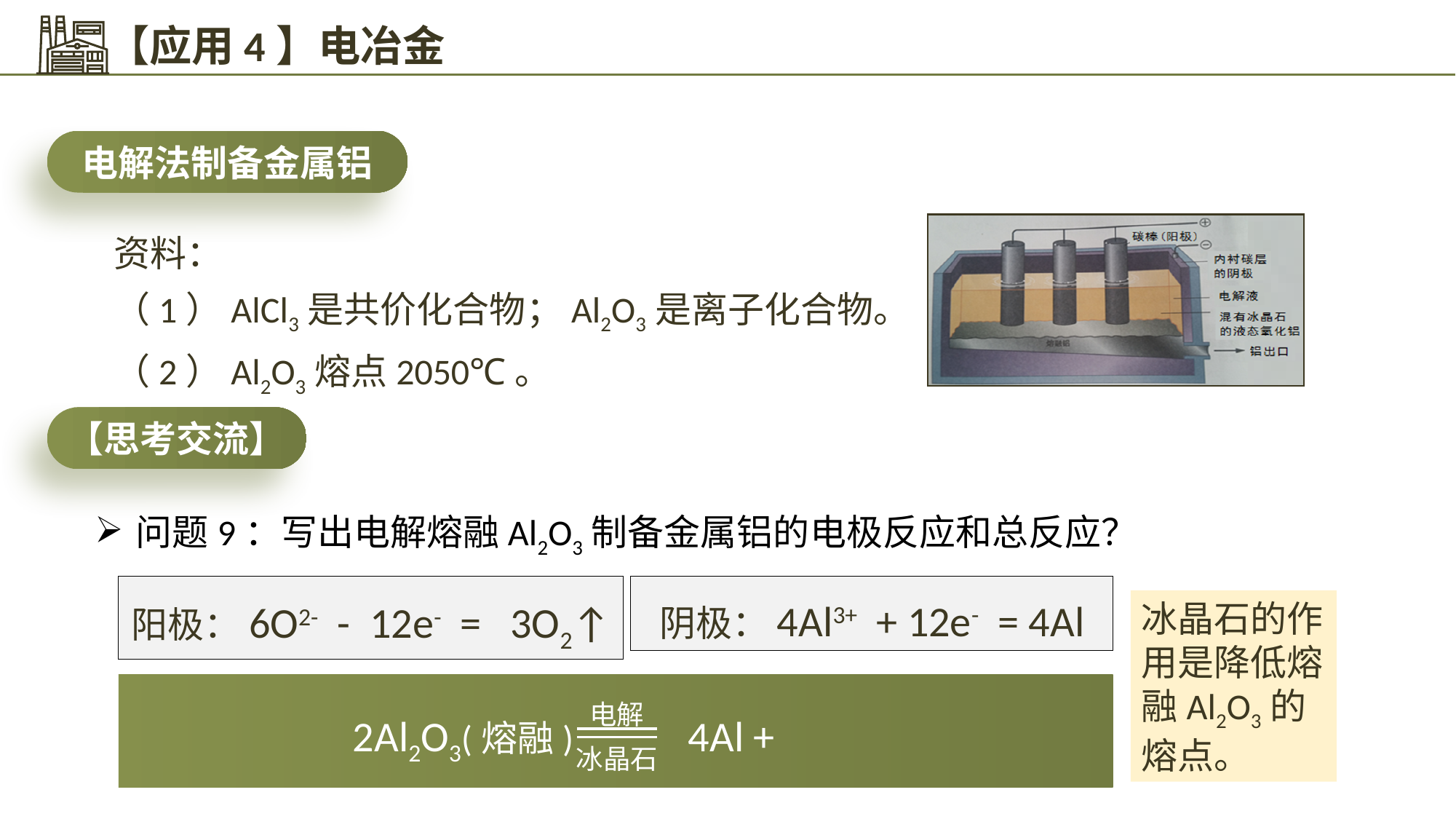

【应用4】电冶金
电解法制备金属铝
资料：
（1）AlCl3是共价化合物；Al2O3是离子化合物。
（2）Al2O3熔点2050℃。

【思考交流】
问题9：写出电解熔融Al2O3制备金属铝的电极反应和总反应？
阳极：6O2-  -  12e-  =   3O2↑
阴极：4Al3+  + 12e-  = 4Al
冰晶石的作用是降低熔融Al2O3的熔点。

电解
冰晶石
2Al2O3(熔融)              4Al + 3O2↑